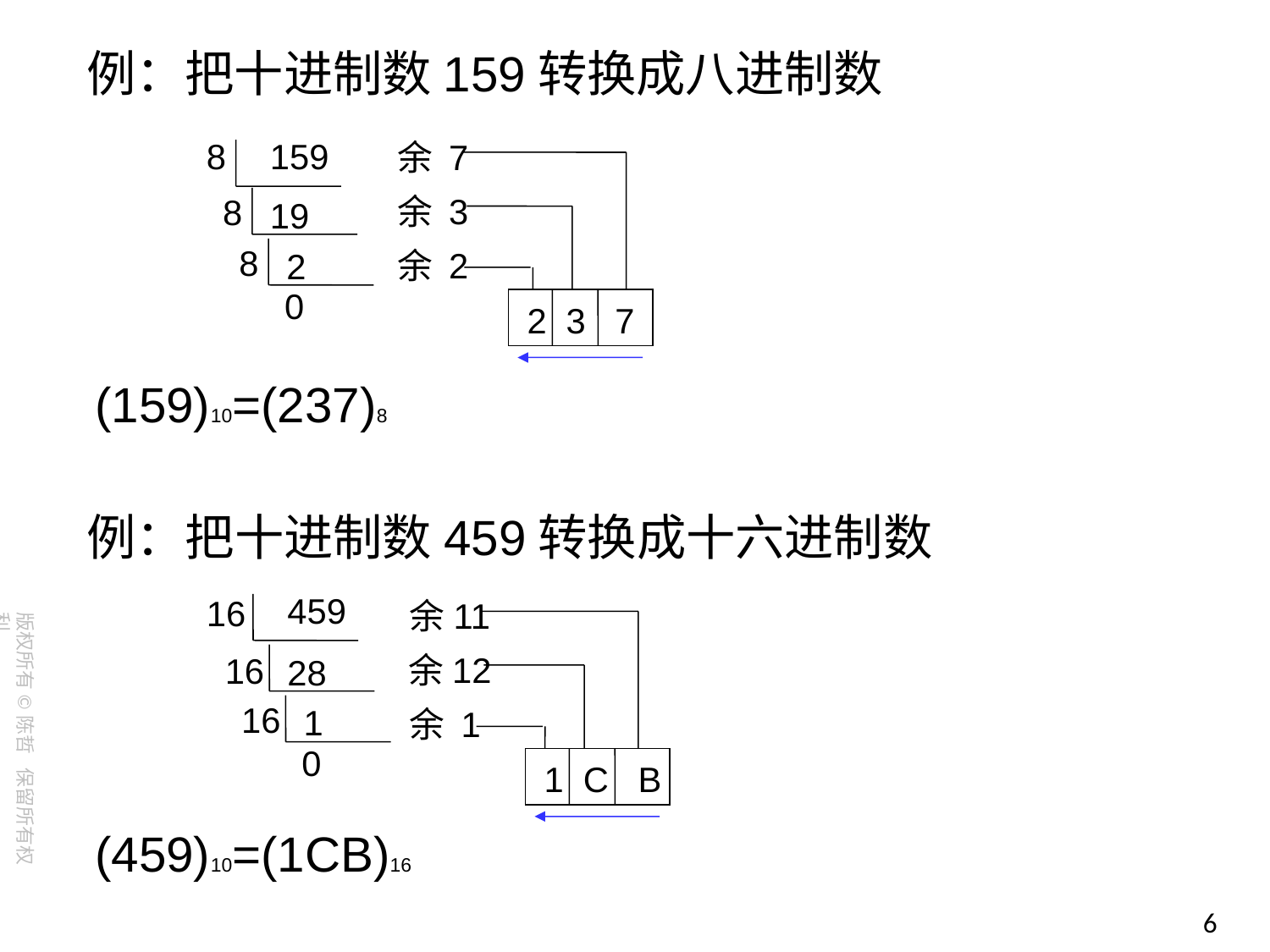

例：把十进制数159转换成八进制数
8
159

余 7

余 3
8
19

8
2

余 2

0

2  3   7

(159)10=(237)8
例：把十进制数459转换成十六进制数
459
16
余11

余12
16
28

16
1

余 1

0

1  C   B

(459)10=(1CB)16
6